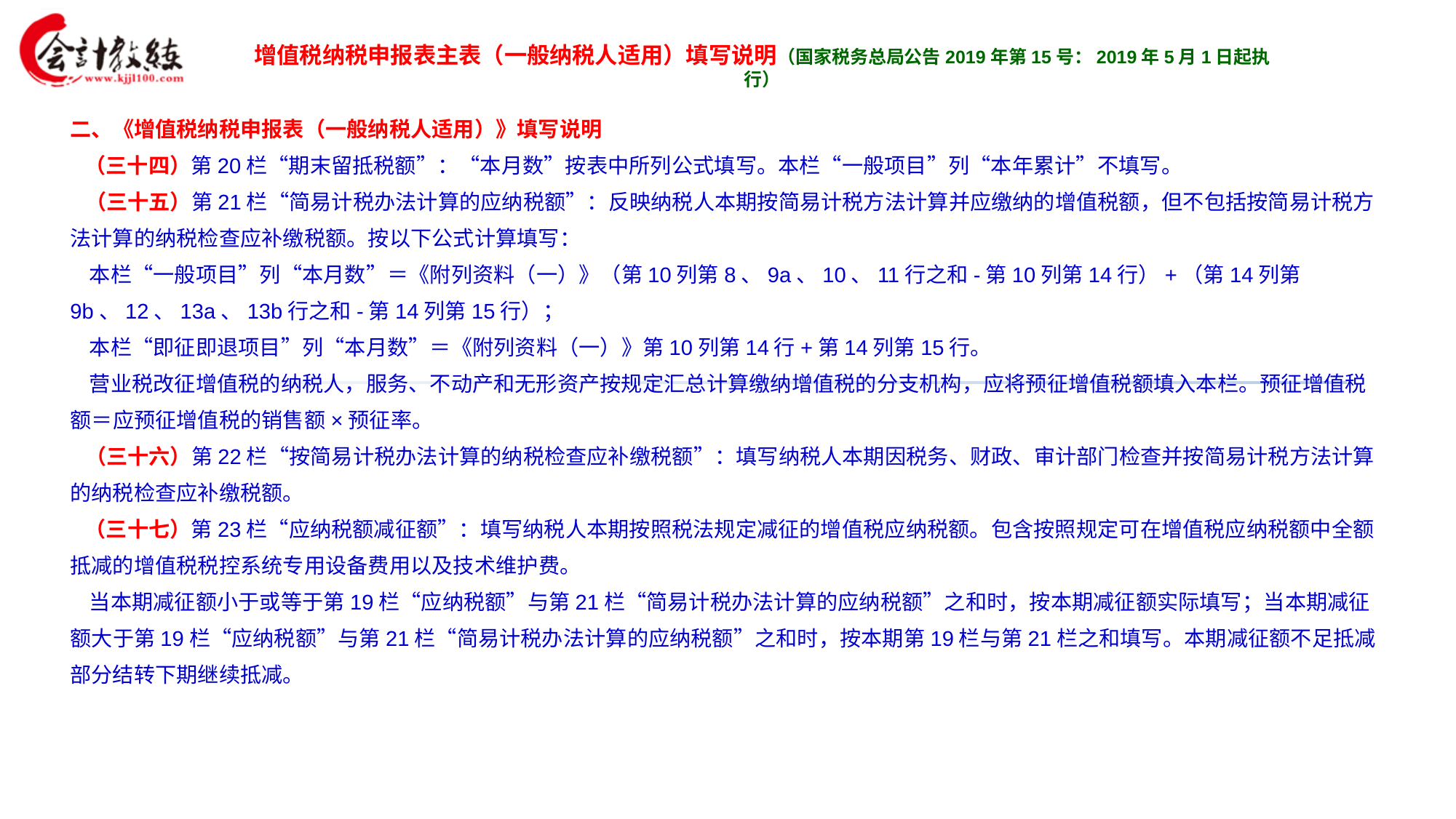

增值税纳税申报表主表（一般纳税人适用）填写说明（国家税务总局公告2019年第15号：2019年5月1日起执行）
二、《增值税纳税申报表（一般纳税人适用）》填写说明
  （三十四）第20栏“期末留抵税额”：“本月数”按表中所列公式填写。本栏“一般项目”列“本年累计”不填写。
  （三十五）第21栏“简易计税办法计算的应纳税额”：反映纳税人本期按简易计税方法计算并应缴纳的增值税额，但不包括按简易计税方法计算的纳税检查应补缴税额。按以下公式计算填写：
   本栏“一般项目”列“本月数”＝《附列资料（一）》（第10列第8、9a、10、11行之和-第10列第14行）+（第14列第9b、12、13a、13b行之和-第14列第15行）；
   本栏“即征即退项目”列“本月数”＝《附列资料（一）》第10列第14行+第14列第15行。
   营业税改征增值税的纳税人，服务、不动产和无形资产按规定汇总计算缴纳增值税的分支机构，应将预征增值税额填入本栏。预征增值税额＝应预征增值税的销售额×预征率。
  （三十六）第22栏“按简易计税办法计算的纳税检查应补缴税额”：填写纳税人本期因税务、财政、审计部门检查并按简易计税方法计算的纳税检查应补缴税额。
  （三十七）第23栏“应纳税额减征额”：填写纳税人本期按照税法规定减征的增值税应纳税额。包含按照规定可在增值税应纳税额中全额抵减的增值税税控系统专用设备费用以及技术维护费。
   当本期减征额小于或等于第19栏“应纳税额”与第21栏“简易计税办法计算的应纳税额”之和时，按本期减征额实际填写；当本期减征额大于第19栏“应纳税额”与第21栏“简易计税办法计算的应纳税额”之和时，按本期第19栏与第21栏之和填写。本期减征额不足抵减部分结转下期继续抵减。